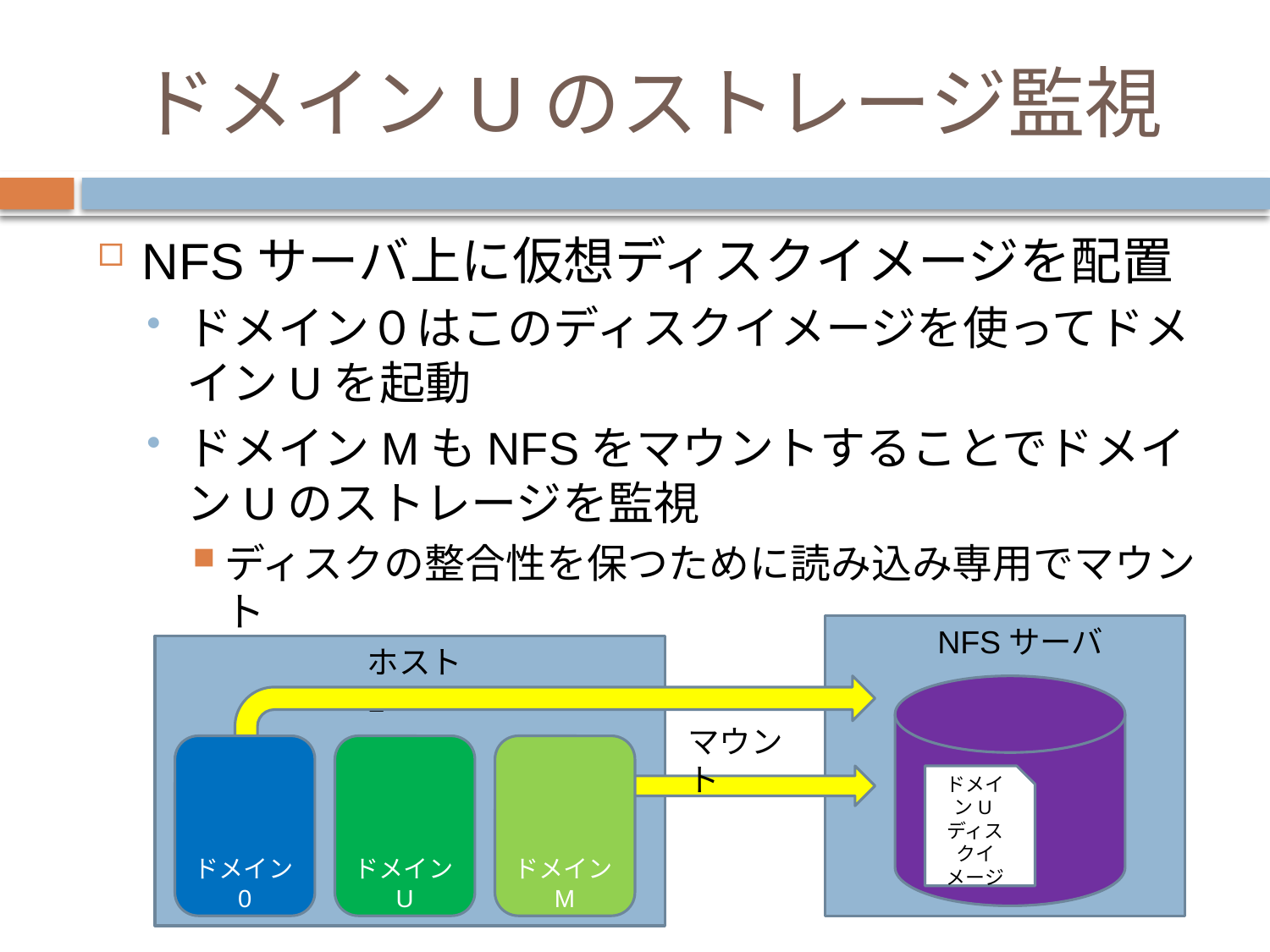

# ドメインUのストレージ監視
NFSサーバ上に仮想ディスクイメージを配置
ドメイン０はこのディスクイメージを使ってドメインUを起動
ドメインMもNFSをマウントすることでドメインUのストレージを監視
ディスクの整合性を保つために読み込み専用でマウント

NFSサーバ

ホスト1

マウント

ドメイン0

ドメインU

ドメインM

ドメインUディスクイメージ